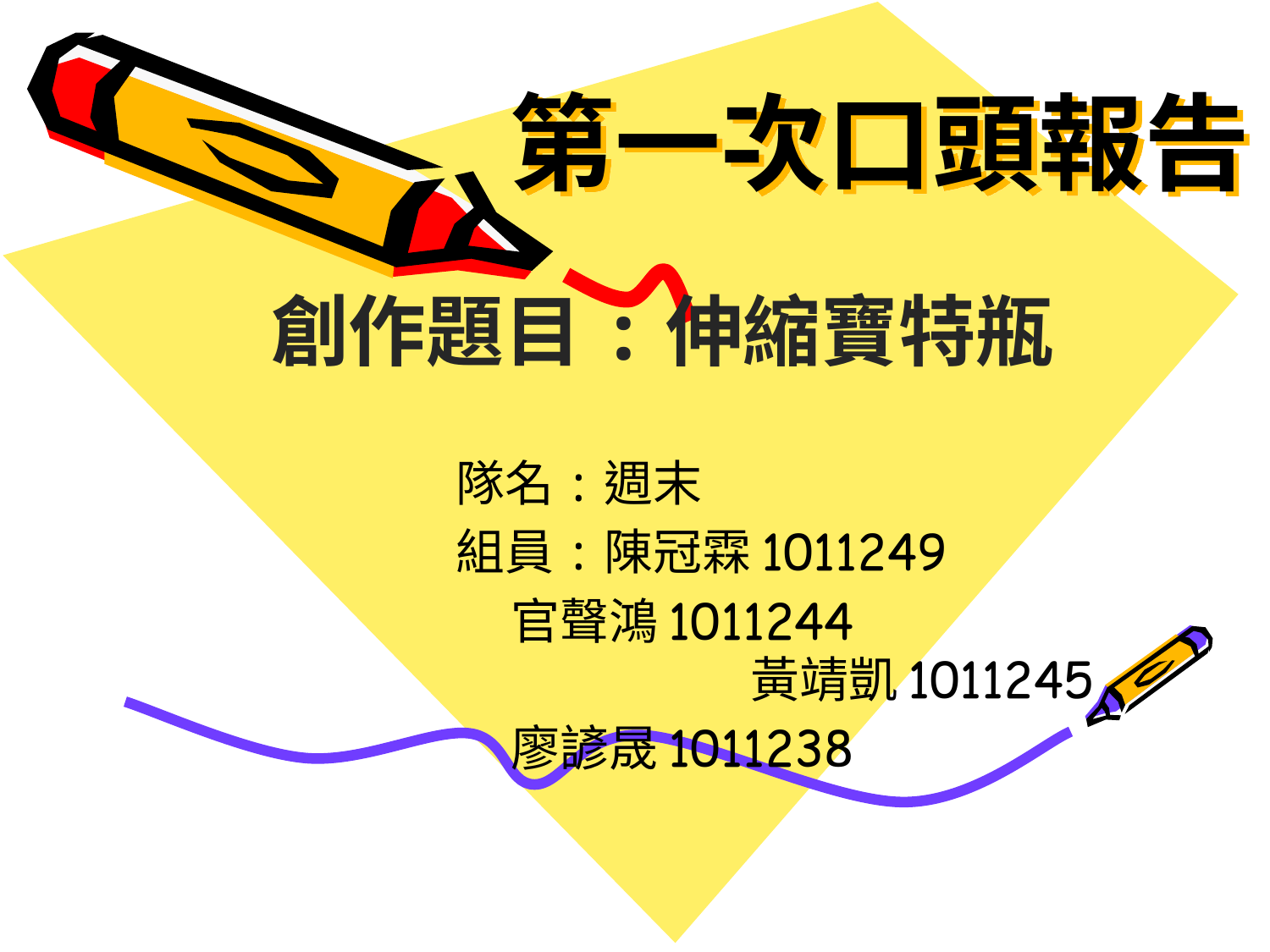

# 第一次口頭報告
創作題目:伸縮寶特瓶

        隊名:週末
        組員:陳冠霖1011249
             官聲鴻1011244
             黃靖凱1011245
             廖諺晟1011238